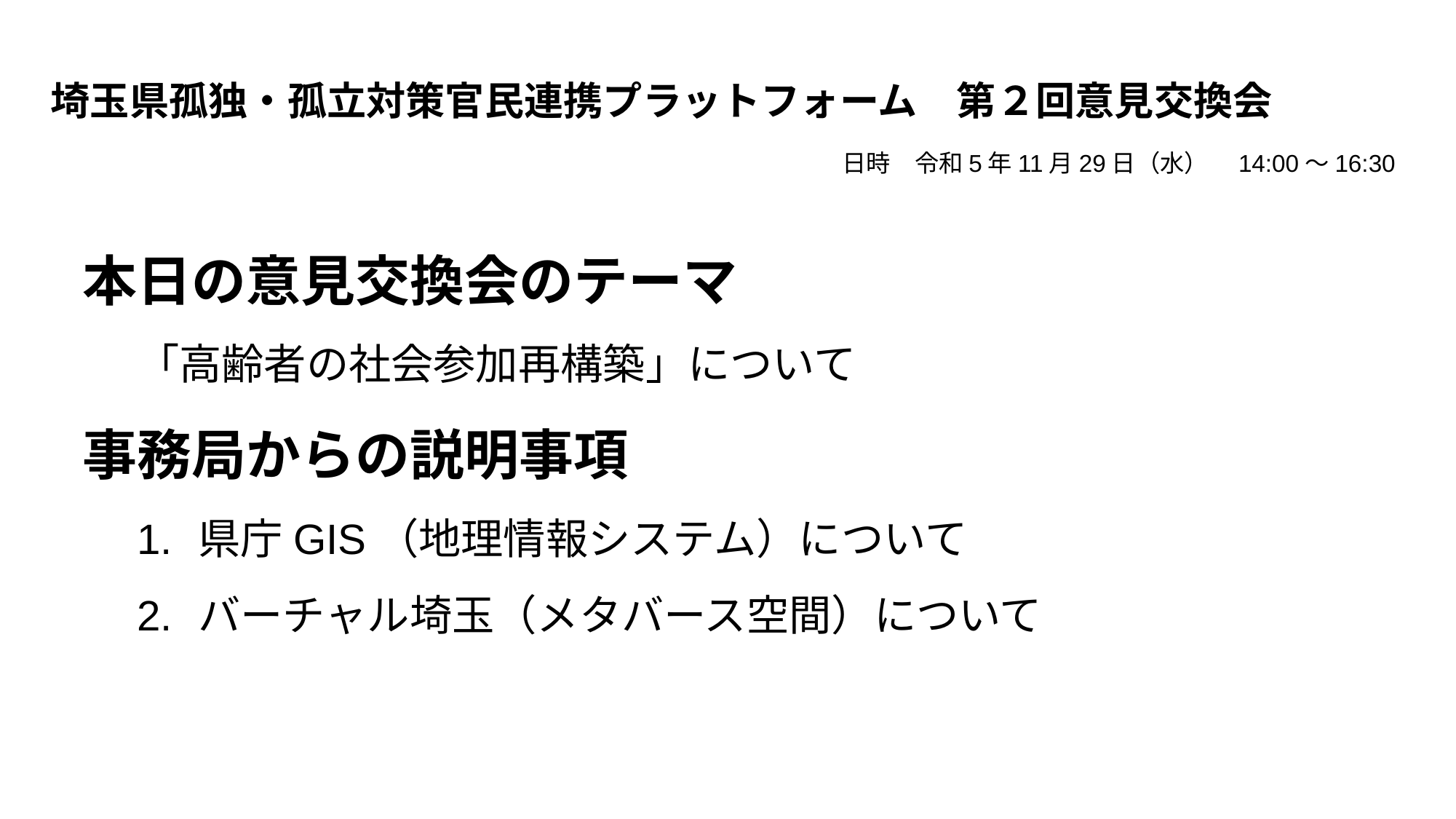

埼玉県孤独・孤立対策官民連携プラットフォーム　第２回意見交換会
日時　令和5年11月29日（水）　14:00～16:30
本日の意見交換会のテーマ
「高齢者の社会参加再構築」について
事務局からの説明事項
県庁GIS（地理情報システム）について
バーチャル埼玉（メタバース空間）について